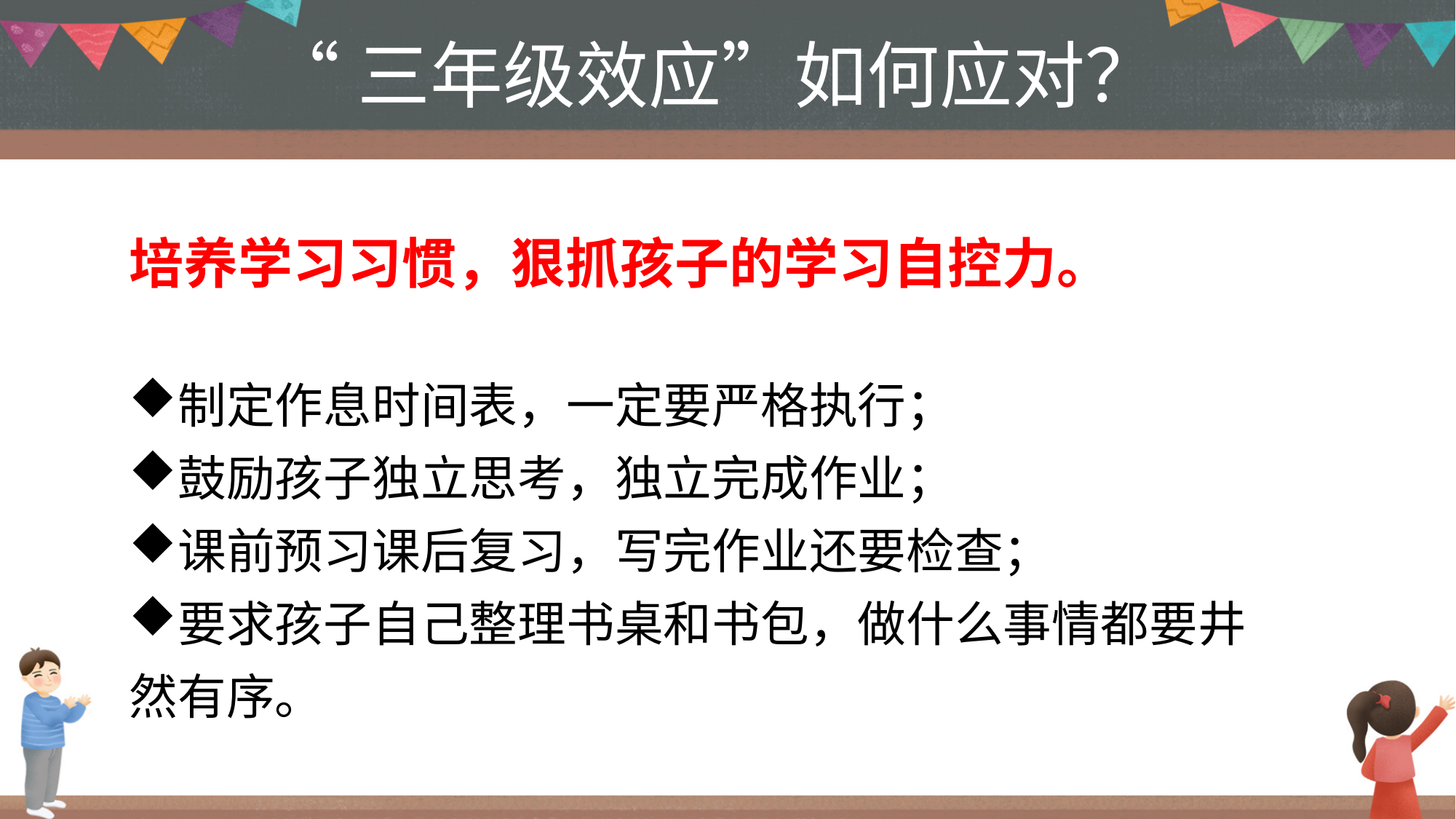

“三年级效应”如何应对？
培养学习习惯，狠抓孩子的学习自控力。
制定作息时间表，一定要严格执行；
鼓励孩子独立思考，独立完成作业；
课前预习课后复习，写完作业还要检查；
要求孩子自己整理书桌和书包，做什么事情都要井然有序。